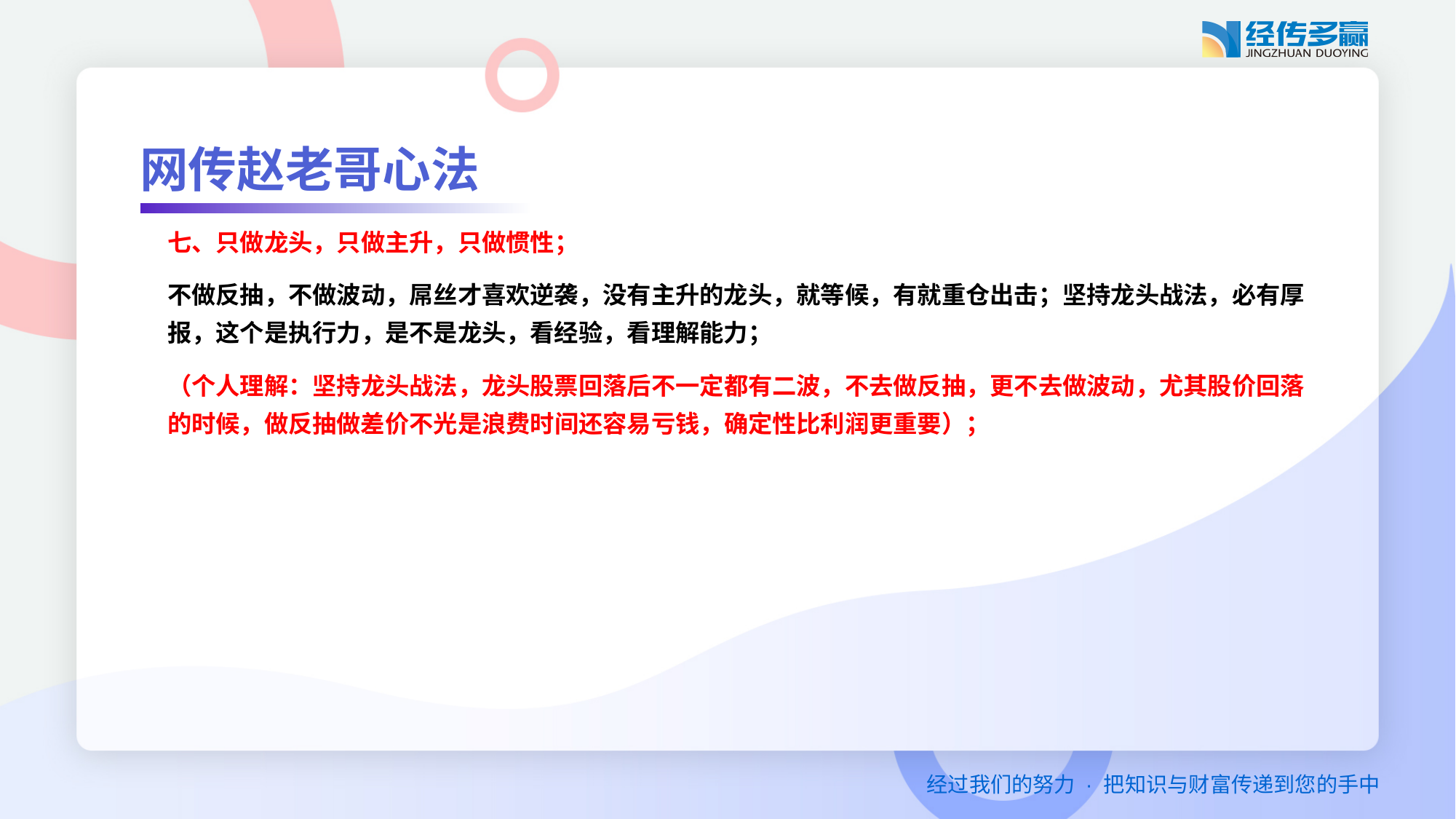

网传赵老哥心法

七、只做龙头，只做主升，只做惯性；
不做反抽，不做波动，屌丝才喜欢逆袭，没有主升的龙头，就等候，有就重仓出击；坚持龙头战法，必有厚报，这个是执行力，是不是龙头，看经验，看理解能力；
（个人理解：坚持龙头战法，龙头股票回落后不一定都有二波，不去做反抽，更不去做波动，尤其股价回落的时候，做反抽做差价不光是浪费时间还容易亏钱，确定性比利润更重要）；